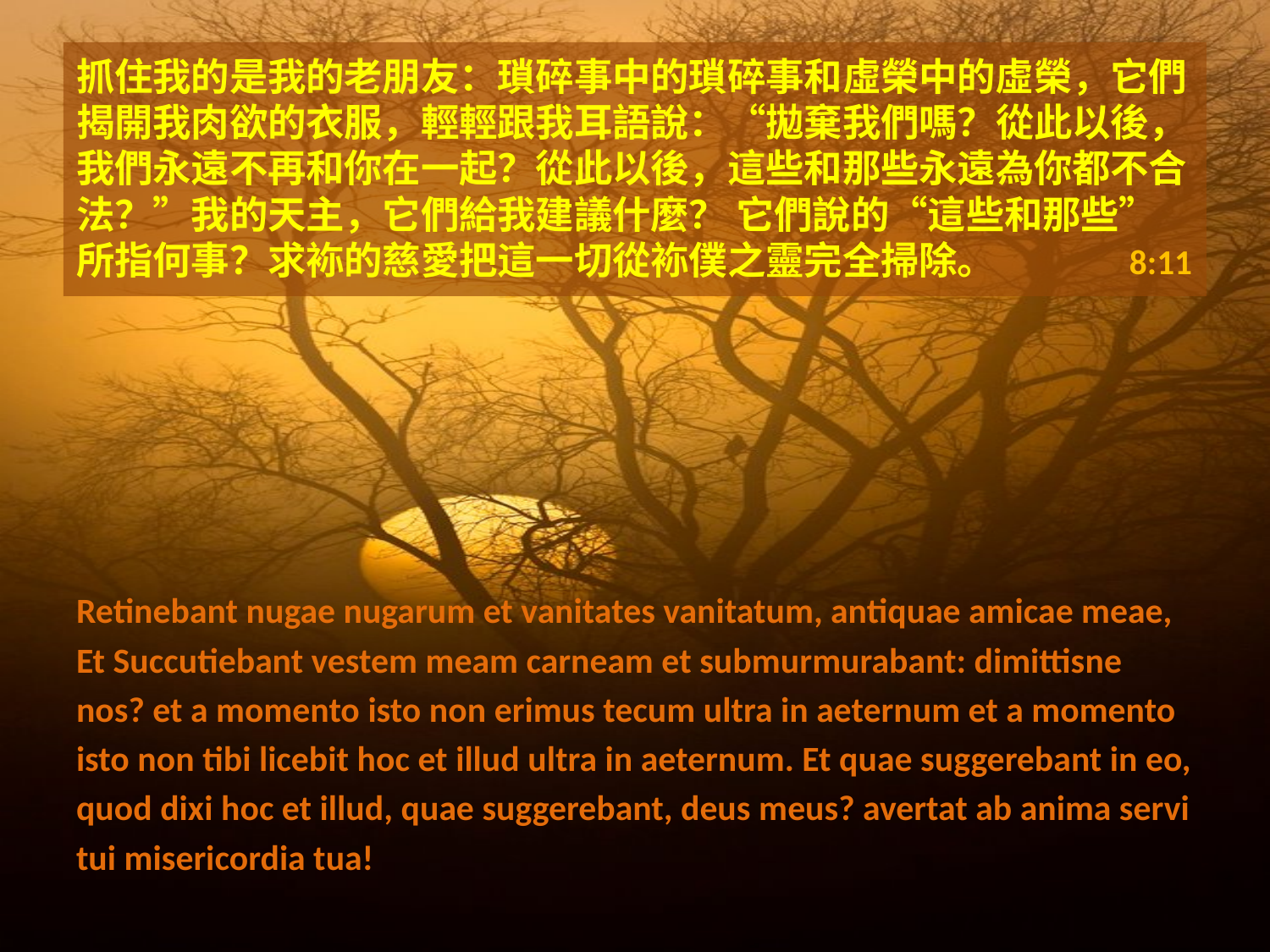

# 抓住我的是我的老朋友：瑣碎事中的瑣碎事和虛榮中的虛榮，它們揭開我肉欲的衣服，輕輕跟我耳語說：“拋棄我們嗎？從此以後，我們永遠不再和你在一起？從此以後，這些和那些永遠為你都不合法？”我的天主，它們給我建議什麼？ 它們說的“這些和那些”所指何事？求袮的慈愛把這一切從袮僕之靈完全掃除。				     8:11

Retinebant nugae nugarum et vanitates vanitatum, antiquae amicae meae,
Et Succutiebant vestem meam carneam et submurmurabant: dimittisne
nos? et a momento isto non erimus tecum ultra in aeternum et a momento
isto non tibi licebit hoc et illud ultra in aeternum. Et quae suggerebant in eo,
quod dixi hoc et illud, quae suggerebant, deus meus? avertat ab anima servi
tui misericordia tua!